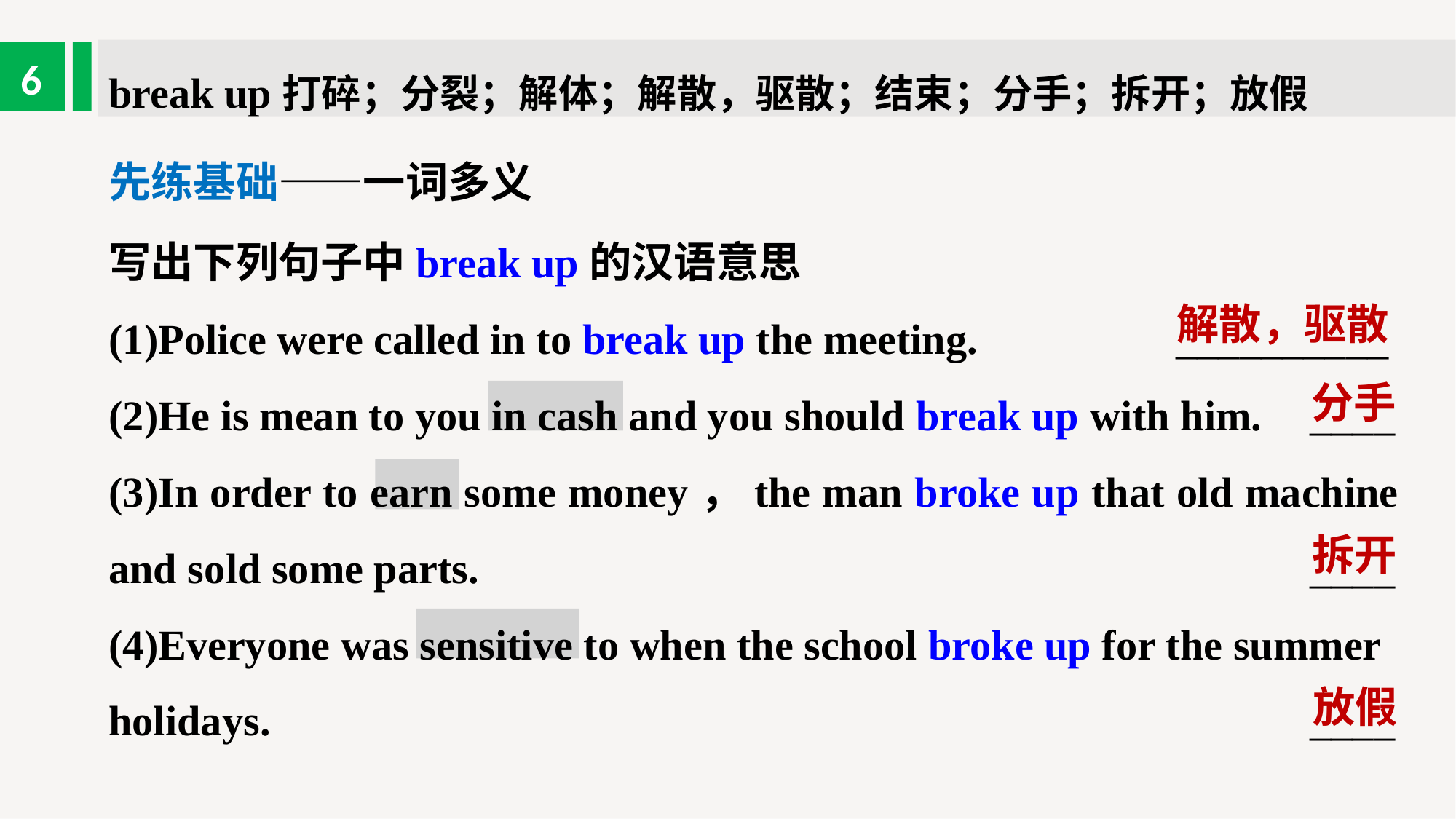

break up打碎；分裂；解体；解散，驱散；结束；分手；拆开；放假

6
先练基础——一词多义
写出下列句子中break up的汉语意思
(1)Police were called in to break up the meeting.		        __________
(2)He is mean to you in cash and you should break up with him.	____
(3)In order to earn some money，the man broke up that old machine and sold some parts.								____
(4)Everyone was sensitive to when the school broke up for the summer holidays.										____
解散，驱散
分手

拆开

放假